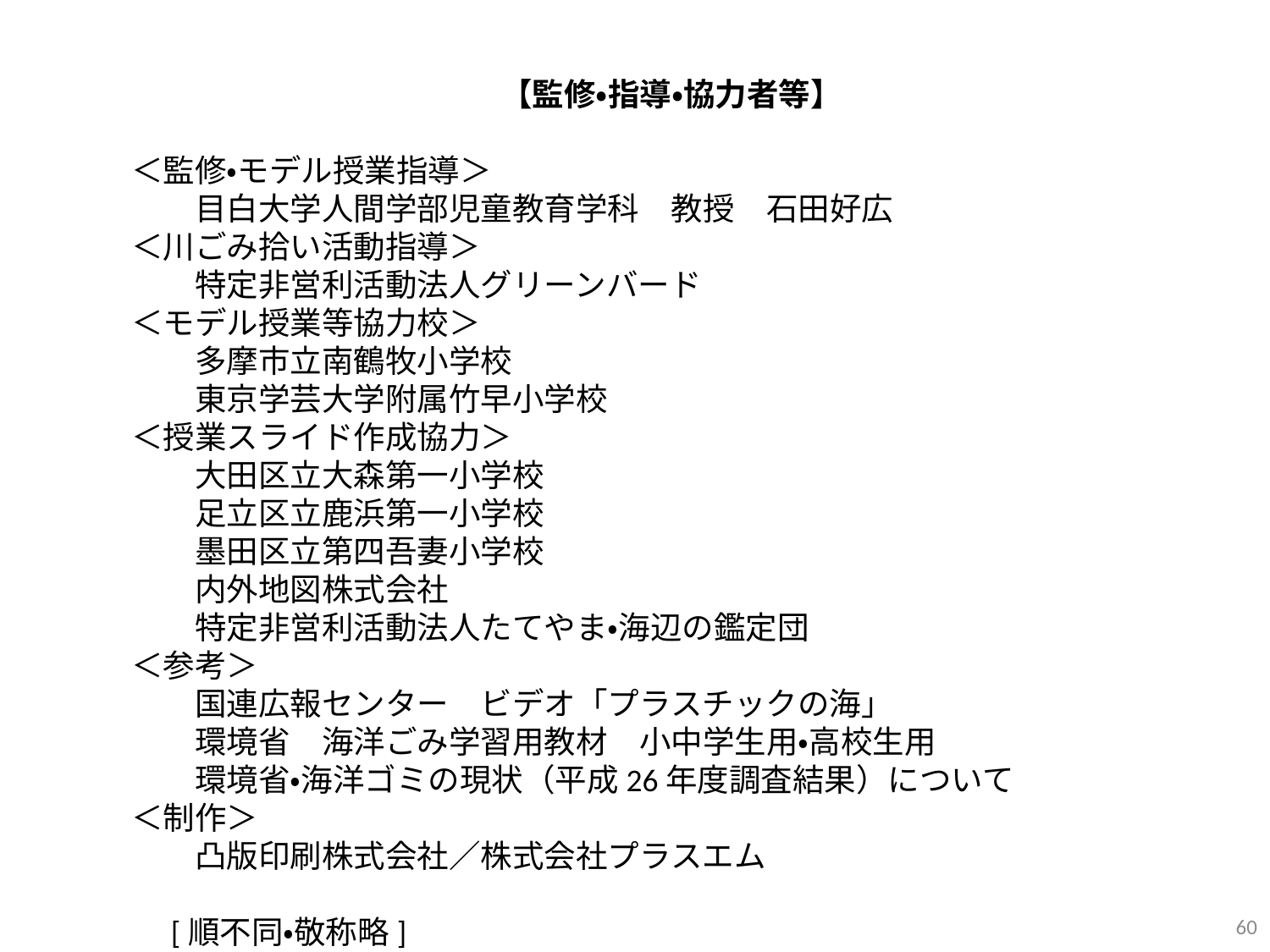

【監修・指導・協力者等】

＜監修・モデル授業指導＞
　　目白大学人間学部児童教育学科　教授　石田好広
＜川ごみ拾い活動指導＞
　　特定非営利活動法人グリーンバード
＜モデル授業等協力校＞
　　多摩市立南鶴牧小学校
　　東京学芸大学附属竹早小学校
＜授業スライド作成協力＞
　　大田区立大森第一小学校
　　足立区立鹿浜第一小学校
　　墨田区立第四吾妻小学校
　　内外地図株式会社
　　特定非営利活動法人たてやま・海辺の鑑定団
＜参考＞
　　国連広報センター　ビデオ「プラスチックの海」
　　環境省　海洋ごみ学習用教材　小中学生用・高校生用
　　環境省・海洋ゴミの現状（平成26年度調査結果）について
＜制作＞
　　凸版印刷株式会社／株式会社プラスエム
　　　　　　　　　　　　　　　　　　　　　　　　　　　　　　　　　　　[順不同・敬称略]
60